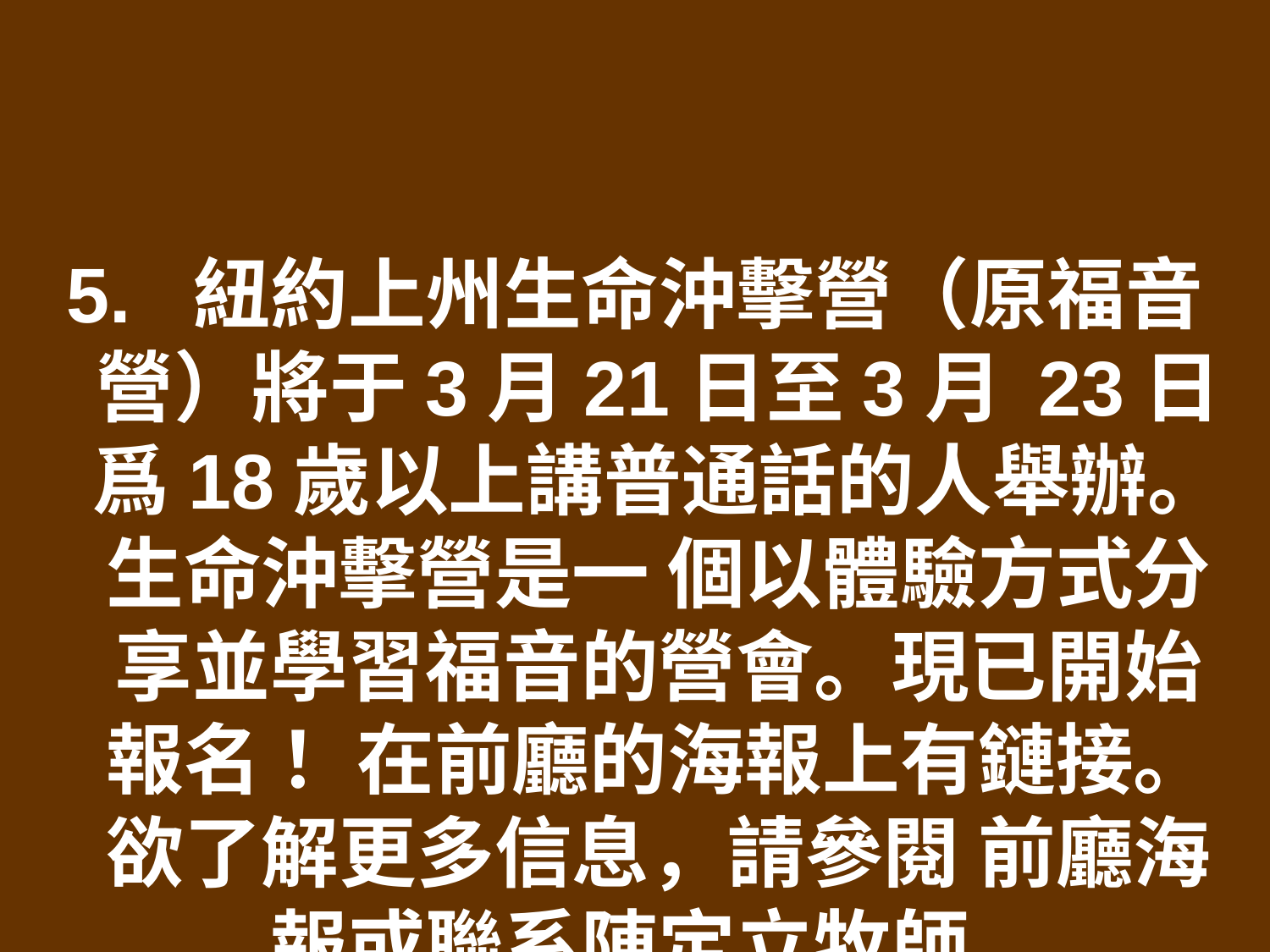

5.  紐約上州生命沖擊營（原福音營）將于3月21日至3月 23日爲18歲以上講普通話的人舉辦。生命沖擊營是一 個以體驗方式分享並學習福音的營會。現已開始報名 ！在前廳的海報上有鏈接。欲了解更多信息，請參閱 前廳海報或聯系陳定立牧師。